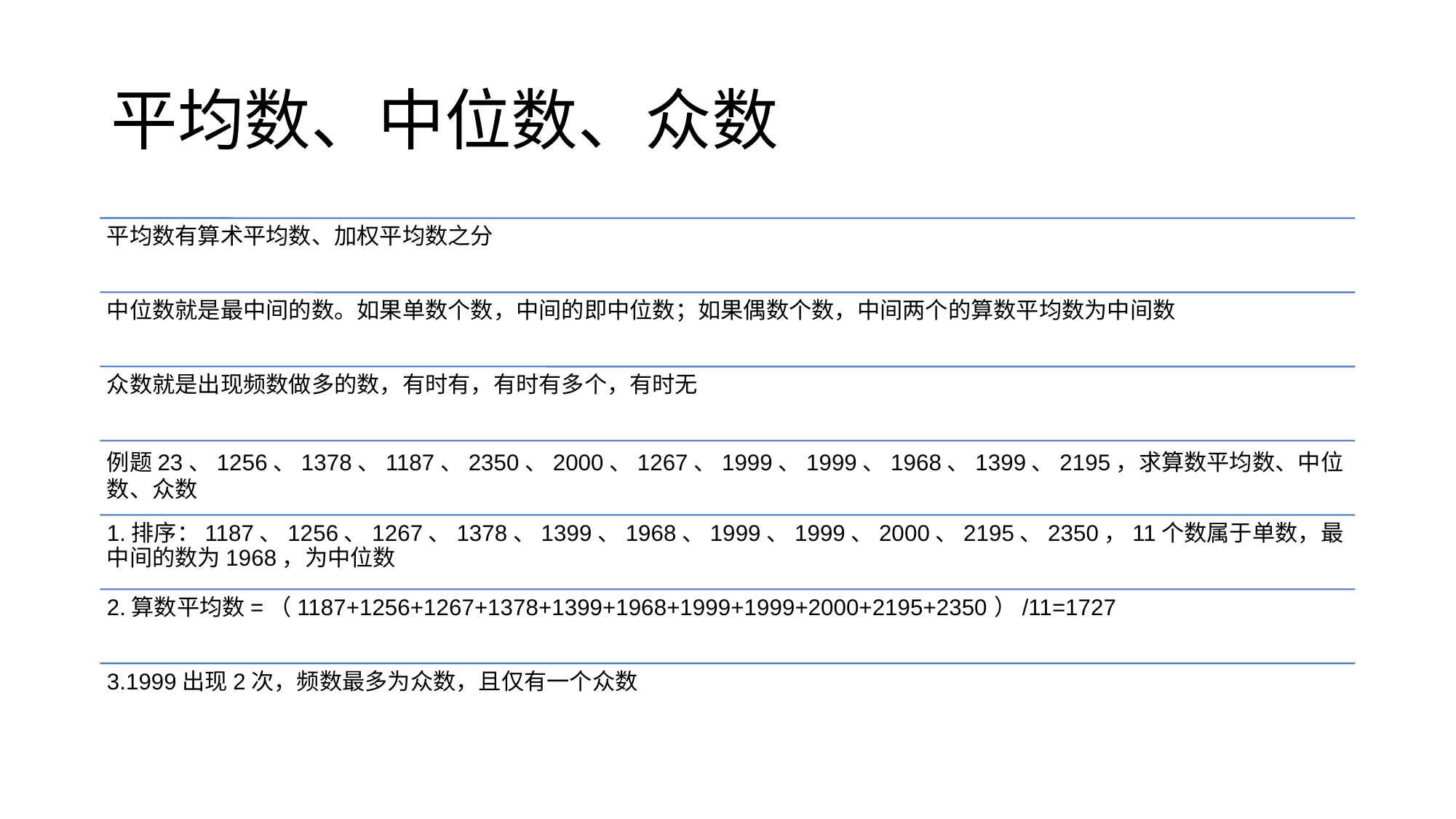

# 平均数、中位数、众数
平均数有算术平均数、加权平均数之分
中位数就是最中间的数。如果单数个数，中间的即中位数；如果偶数个数，中间两个的算数平均数为中间数
众数就是出现频数做多的数，有时有，有时有多个，有时无
例题23、1256、1378、1187、2350、2000、1267、1999、1999、1968、1399、2195，求算数平均数、中位数、众数
1.排序：1187、1256、1267、1378、1399、1968、1999、1999、2000、2195、2350，11个数属于单数，最中间的数为1968，为中位数
2.算数平均数=（1187+1256+1267+1378+1399+1968+1999+1999+2000+2195+2350）/11=1727
3.1999出现2次，频数最多为众数，且仅有一个众数